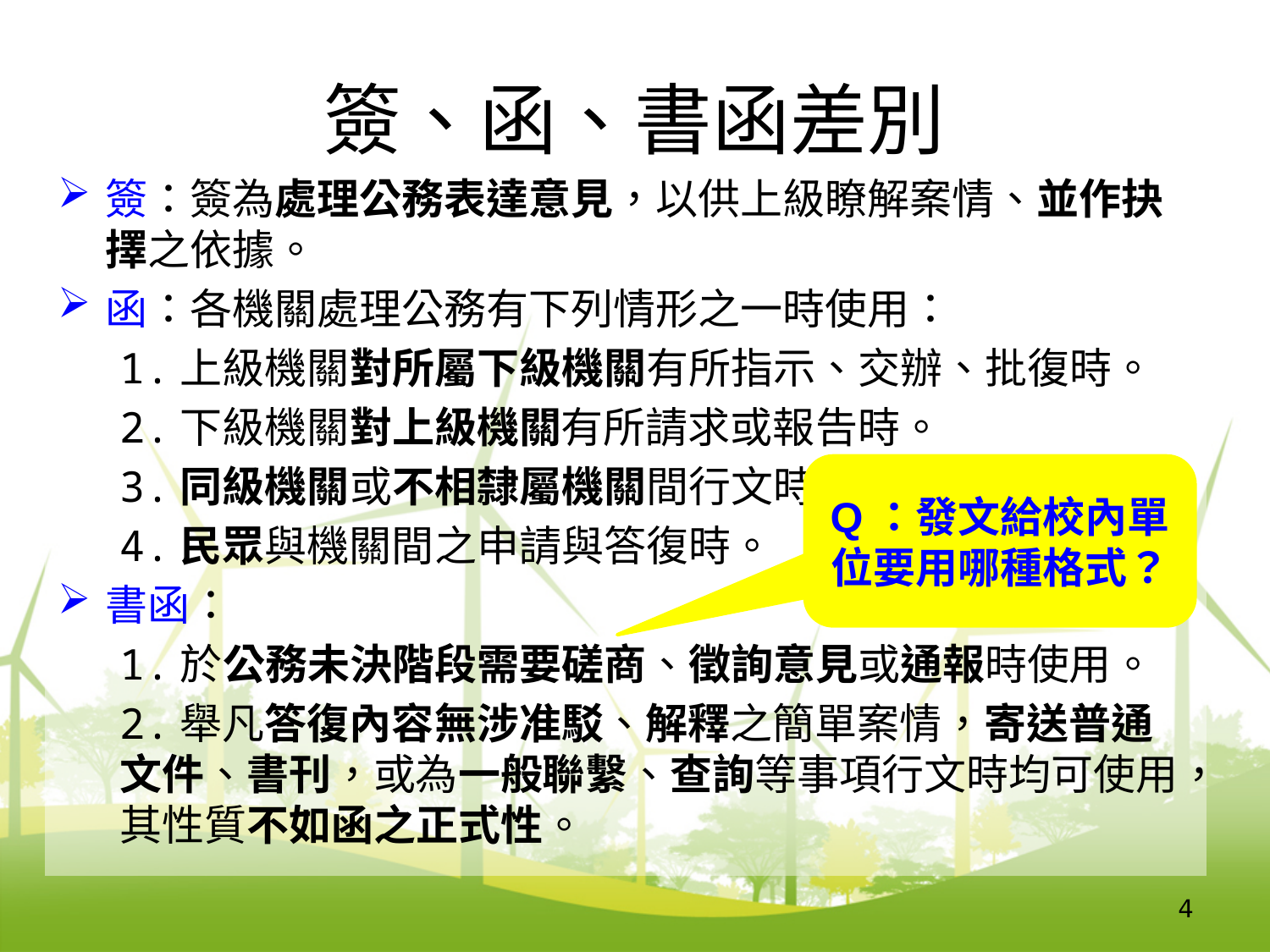

# 簽、函、書函差別
簽：簽為處理公務表達意見，以供上級瞭解案情、並作抉擇之依據。
函：各機關處理公務有下列情形之一時使用：
1.上級機關對所屬下級機關有所指示、交辦、批復時。
2.下級機關對上級機關有所請求或報告時。
3.同級機關或不相隸屬機關間行文時。
4.民眾與機關間之申請與答復時。
書函：
1.於公務未決階段需要磋商、徵詢意見或通報時使用。
2.舉凡答復內容無涉准駁、解釋之簡單案情，寄送普通文件、書刊，或為一般聯繫、查詢等事項行文時均可使用，其性質不如函之正式性。
Q：發文給校內單位要用哪種格式？
4